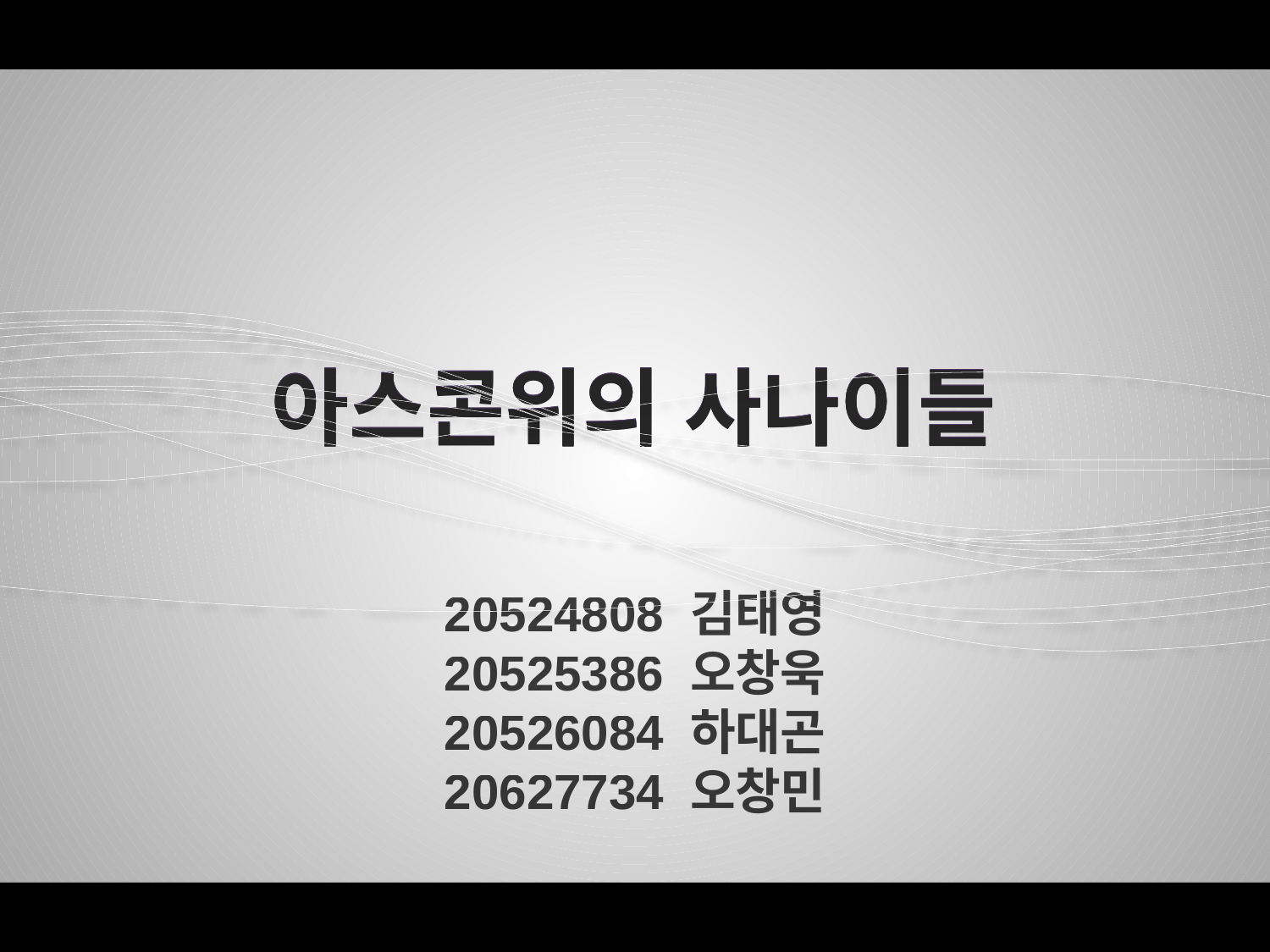

아스콘위의 사나이들
아스콘위의 사나이들
아스콘위의 사나이들

20524808 김태영
20525386 오창욱
20526084 하대곤
20627734 오창민